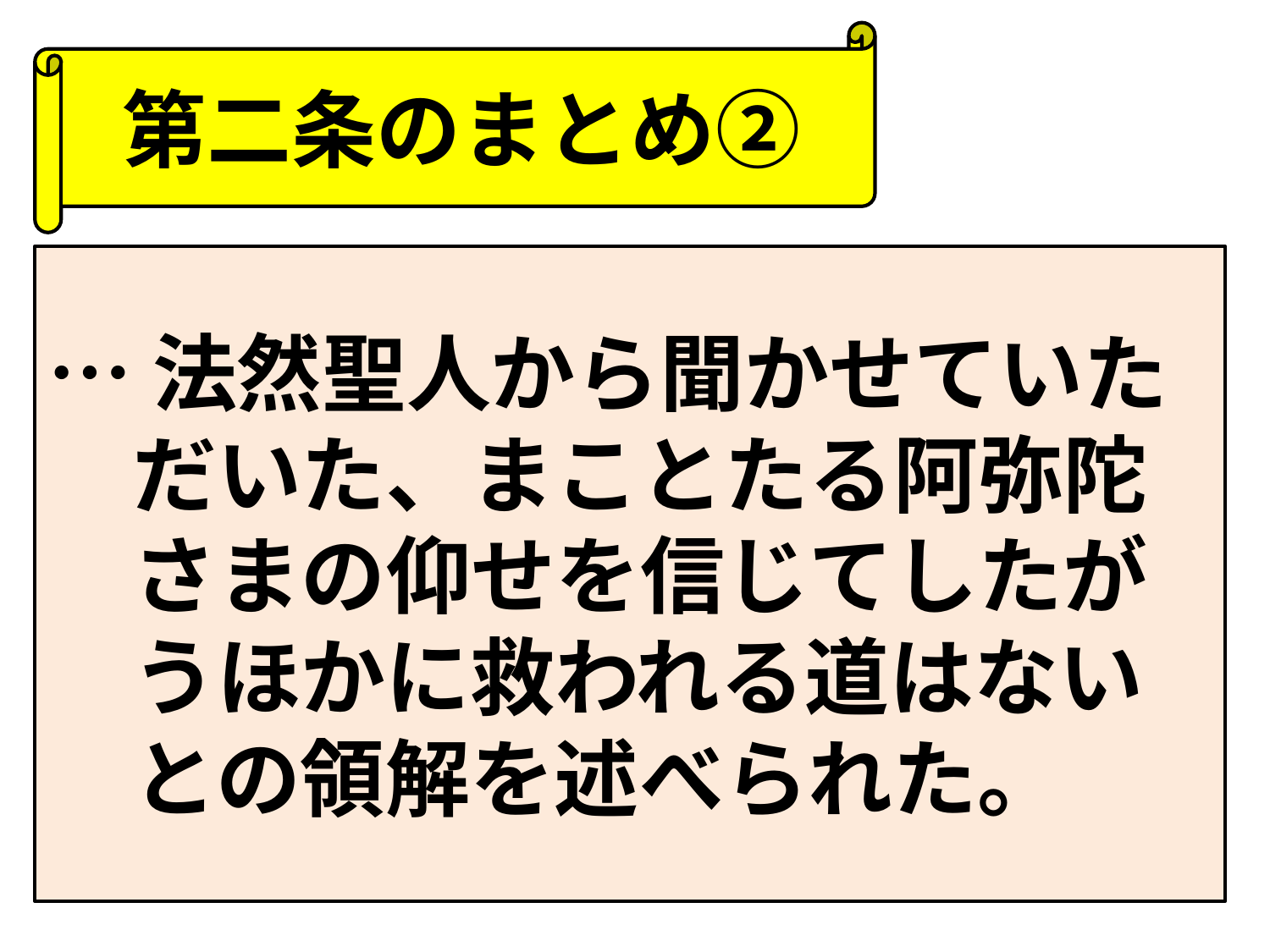

第二条のまとめ②
…法然聖人から聞かせていた
　だいた、まことたる阿弥陀
　さまの仰せを信じてしたが
　うほかに救われる道はない
　との領解を述べられた。